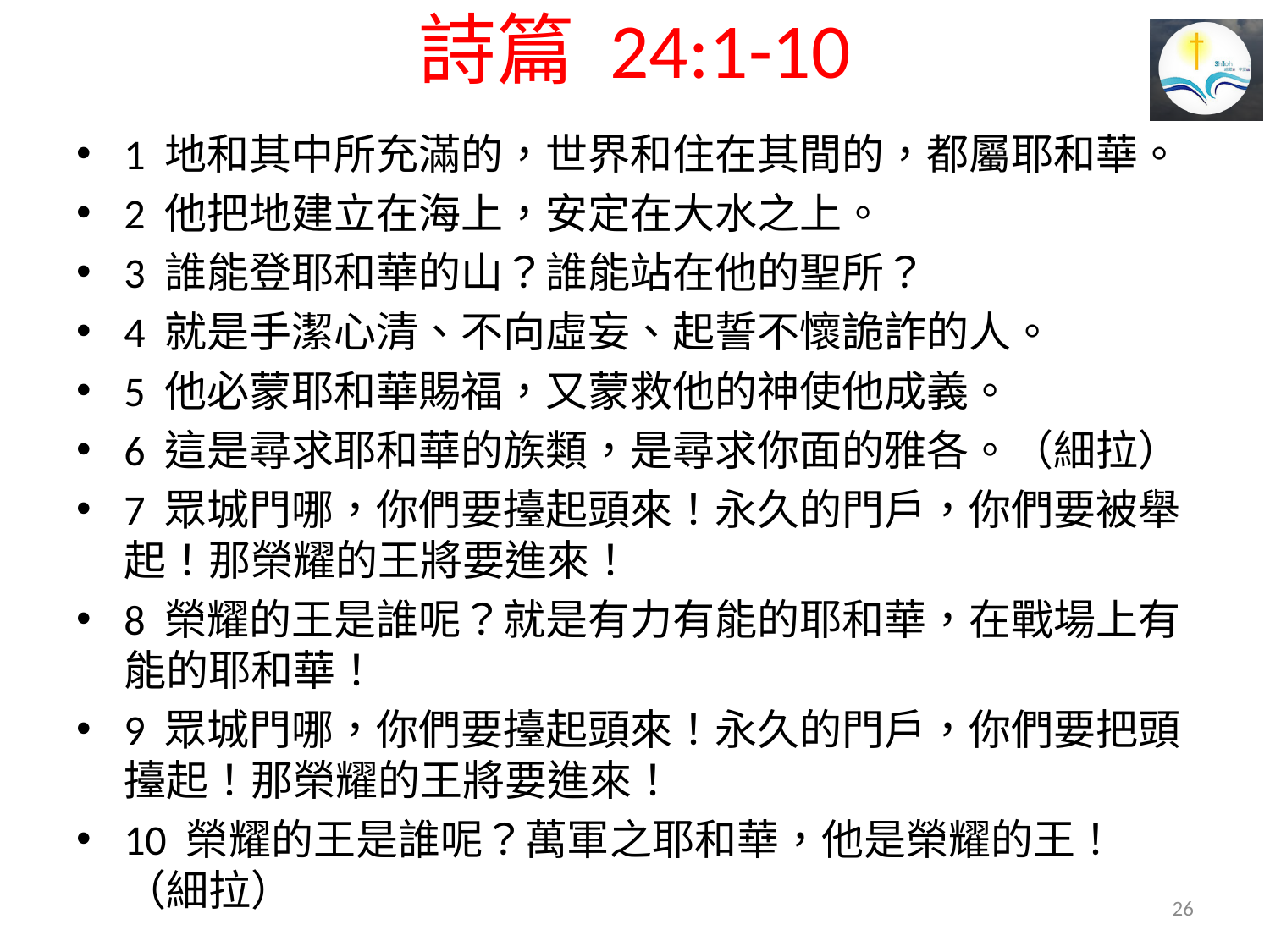

# 詩篇 24:1-10
1 地和其中所充滿的，世界和住在其間的，都屬耶和華。
2 他把地建立在海上，安定在大水之上。
3 誰能登耶和華的山？誰能站在他的聖所？
4 就是手潔心清、不向虛妄、起誓不懷詭詐的人。
5 他必蒙耶和華賜福，又蒙救他的神使他成義。
6 這是尋求耶和華的族類，是尋求你面的雅各。（細拉）
7 眾城門哪，你們要擡起頭來！永久的門戶，你們要被舉起！那榮耀的王將要進來！
8 榮耀的王是誰呢？就是有力有能的耶和華，在戰場上有能的耶和華！
9 眾城門哪，你們要擡起頭來！永久的門戶，你們要把頭擡起！那榮耀的王將要進來！
10 榮耀的王是誰呢？萬軍之耶和華，他是榮耀的王！（細拉）
26